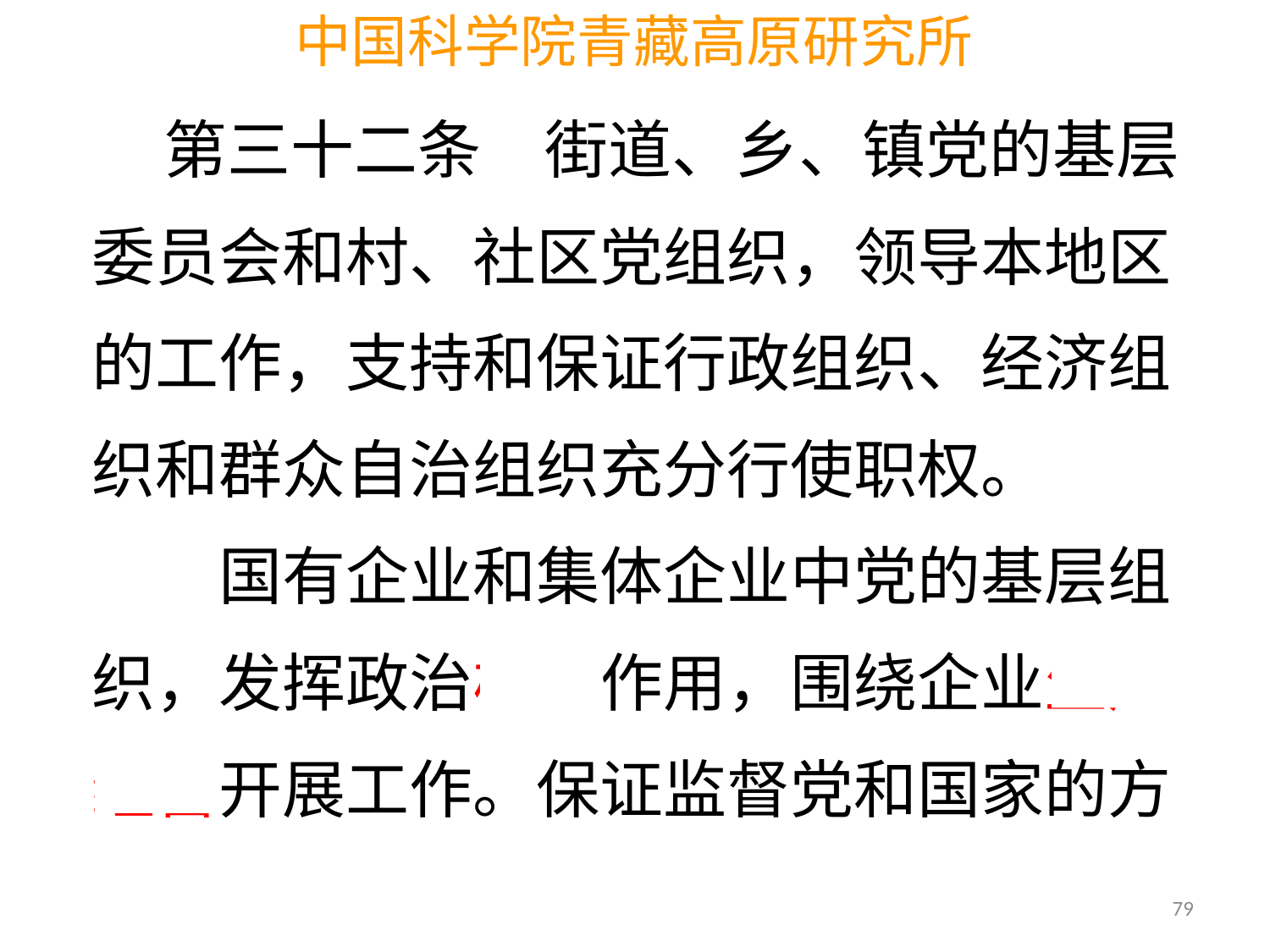

# 第三十二条　街道、乡、镇党的基层委员会和村、社区党组织，领导本地区的工作，支持和保证行政组织、经济组织和群众自治组织充分行使职权。 　　国有企业和集体企业中党的基层组织，发挥政治核心作用，围绕企业生产经营开展工作。保证监督党和国家的方

79